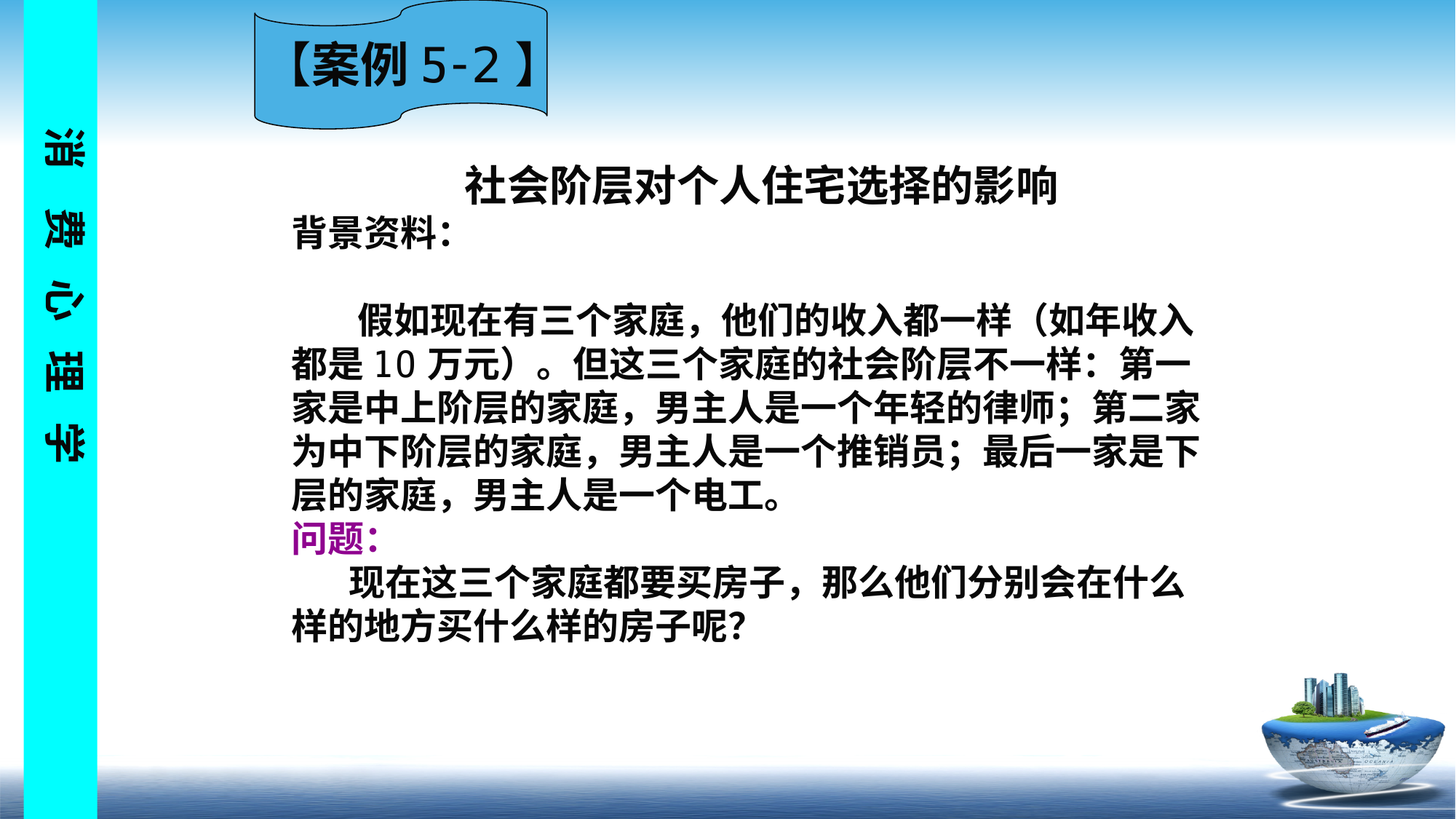

【案例5-2】
                           社会阶层对个人住宅选择的影响
背景资料：

       假如现在有三个家庭，他们的收入都一样（如年收入都是10万元）。但这三个家庭的社会阶层不一样：第一家是中上阶层的家庭，男主人是一个年轻的律师；第二家为中下阶层的家庭，男主人是一个推销员；最后一家是下层的家庭，男主人是一个电工。
问题：
      现在这三个家庭都要买房子，那么他们分别会在什么样的地方买什么样的房子呢？